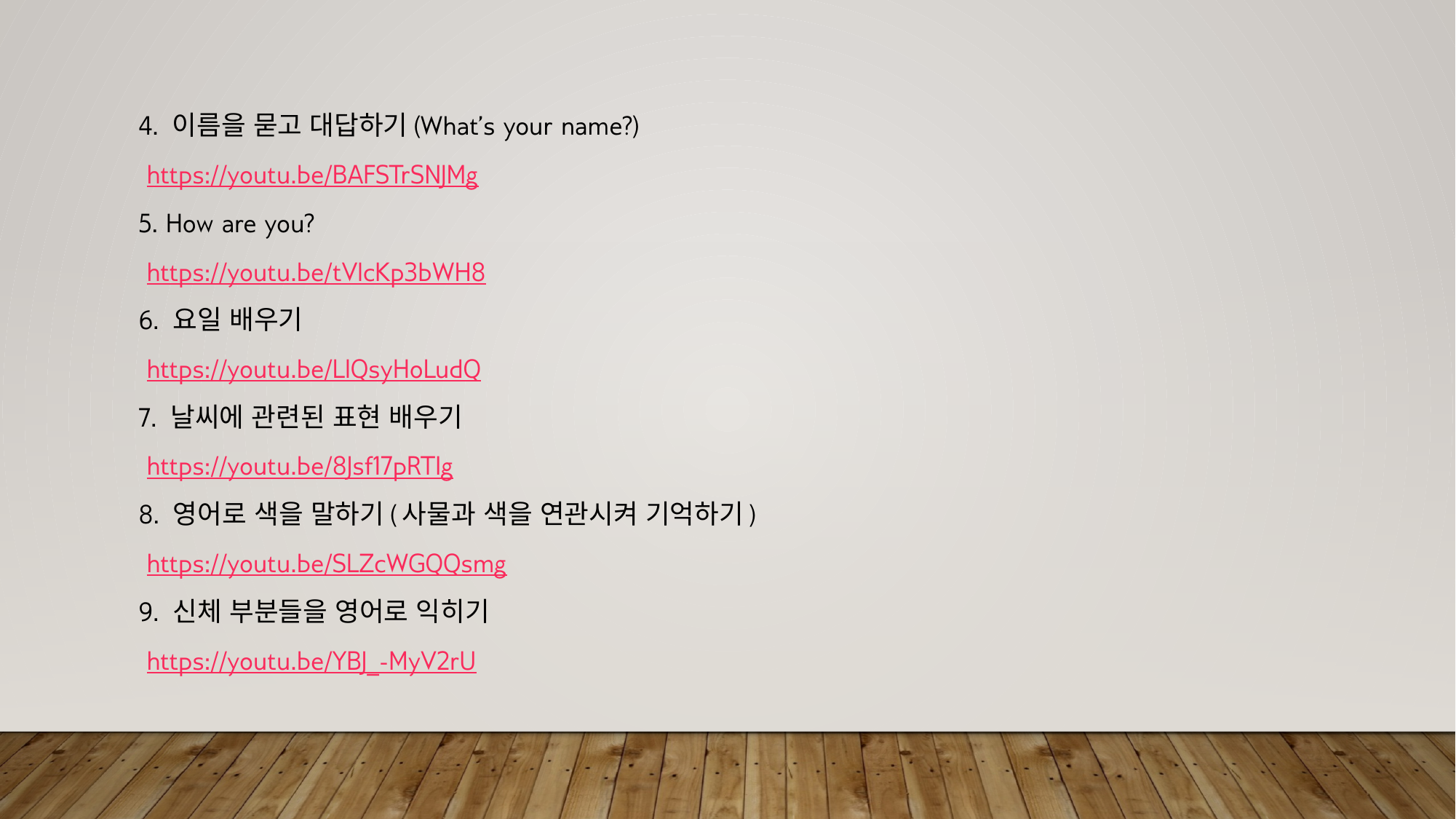

4. 이름을 묻고 대답하기(What’s your name?)
 https://youtu.be/BAFSTrSNJMg
5. How are you?
 https://youtu.be/tVlcKp3bWH8
6. 요일 배우기
 https://youtu.be/LIQsyHoLudQ
7. 날씨에 관련된 표현 배우기
 https://youtu.be/8Jsf17pRTIg
8. 영어로 색을 말하기(사물과 색을 연관시켜 기억하기)
 https://youtu.be/SLZcWGQQsmg
9. 신체 부분들을 영어로 익히기
 https://youtu.be/YBJ_-MyV2rU